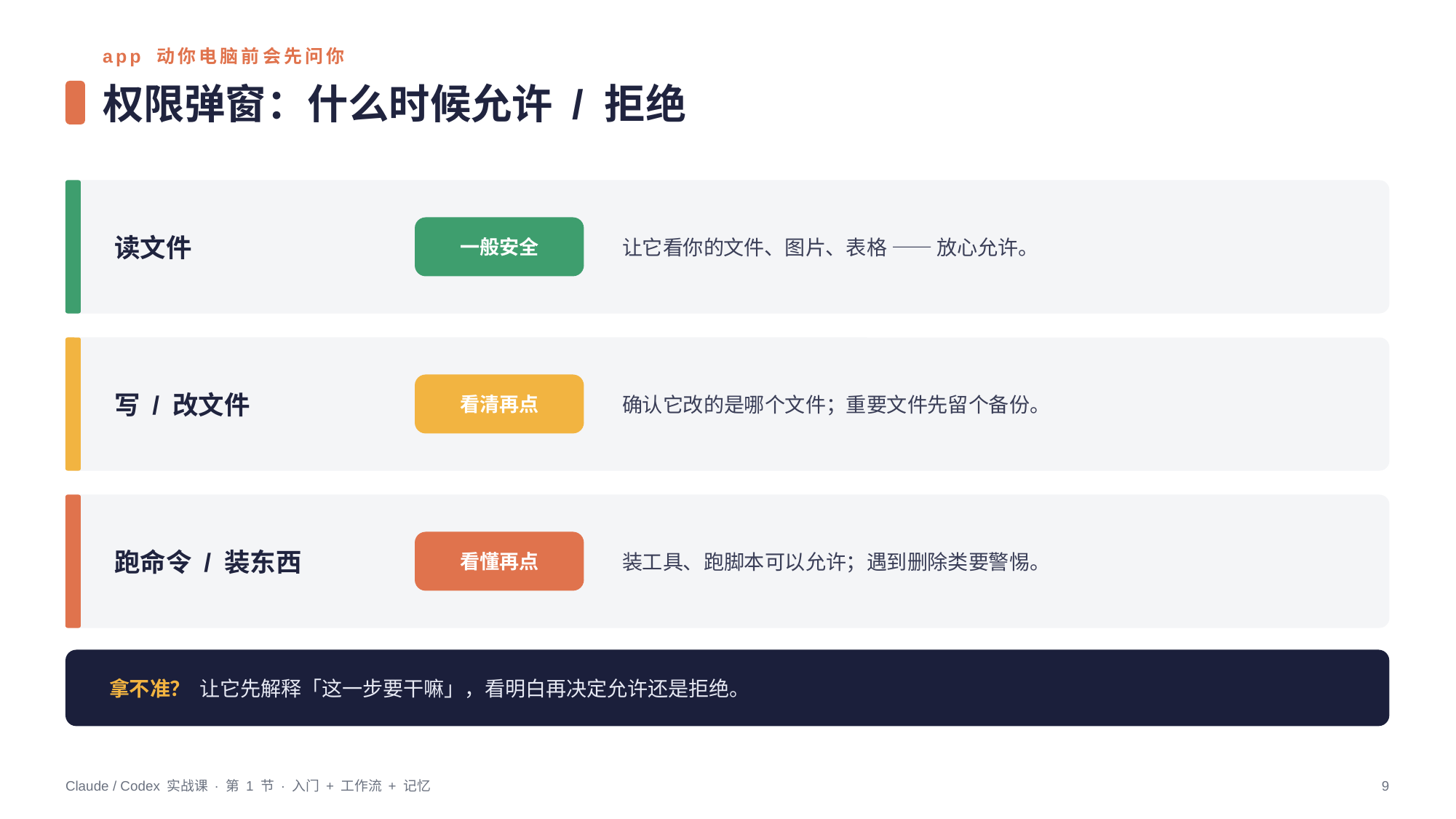

app 动你电脑前会先问你
权限弹窗：什么时候允许 / 拒绝

读文件
让它看你的文件、图片、表格 —— 放心允许。

一般安全

写 / 改文件
确认它改的是哪个文件；重要文件先留个备份。

看清再点

跑命令 / 装东西
装工具、跑脚本可以允许；遇到删除类要警惕。

看懂再点

拿不准？  让它先解释「这一步要干嘛」，看明白再决定允许还是拒绝。
Claude / Codex 实战课 · 第 1 节 · 入门 + 工作流 + 记忆
9